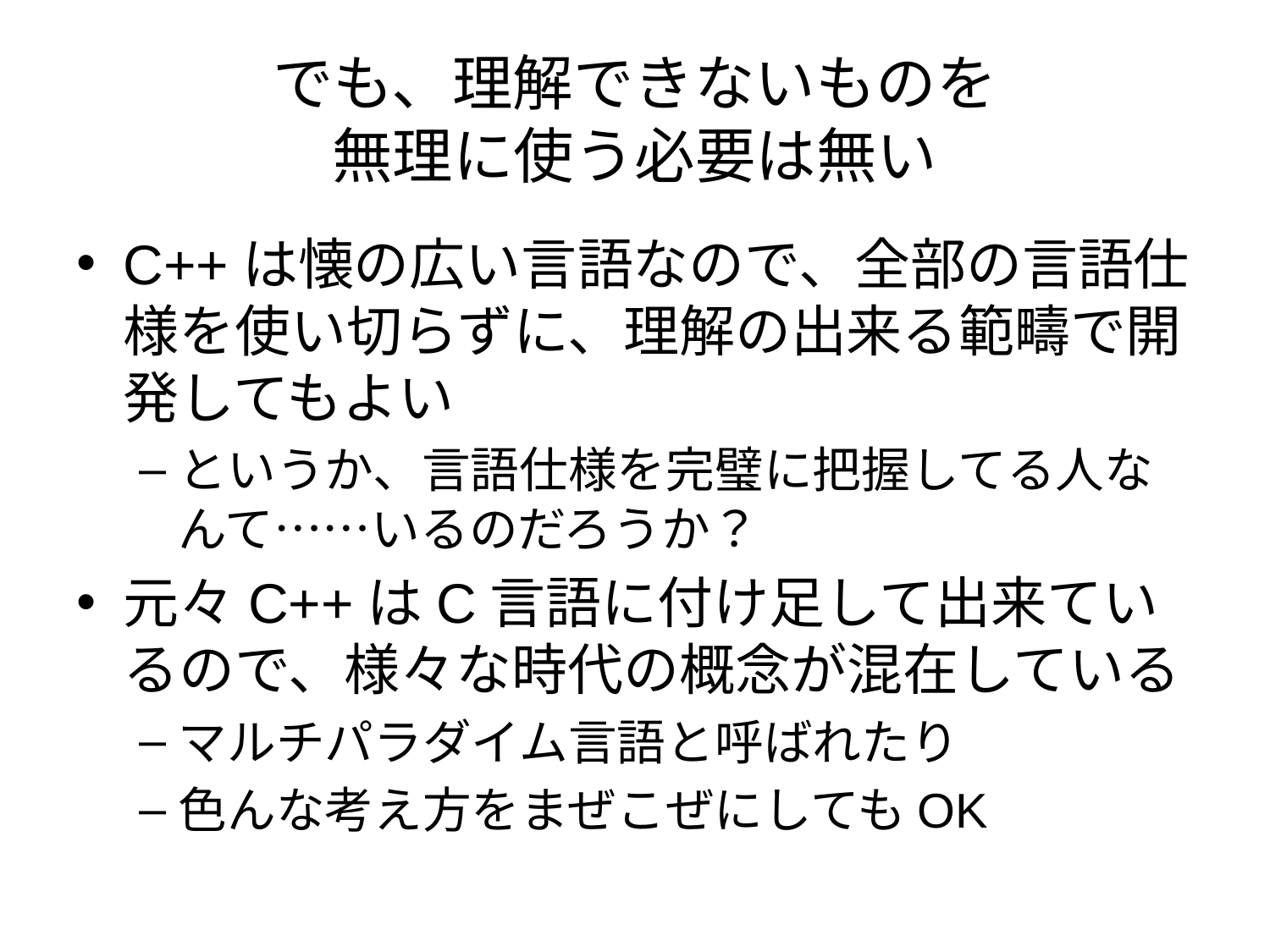

# でも、理解できないものを 無理に使う必要は無い
C++は懐の広い言語なので、全部の言語仕様を使い切らずに、理解の出来る範疇で開発してもよい
というか、言語仕様を完璧に把握してる人なんて……いるのだろうか？
元々C++はC言語に付け足して出来ているので、様々な時代の概念が混在している
マルチパラダイム言語と呼ばれたり
色んな考え方をまぜこぜにしてもOK